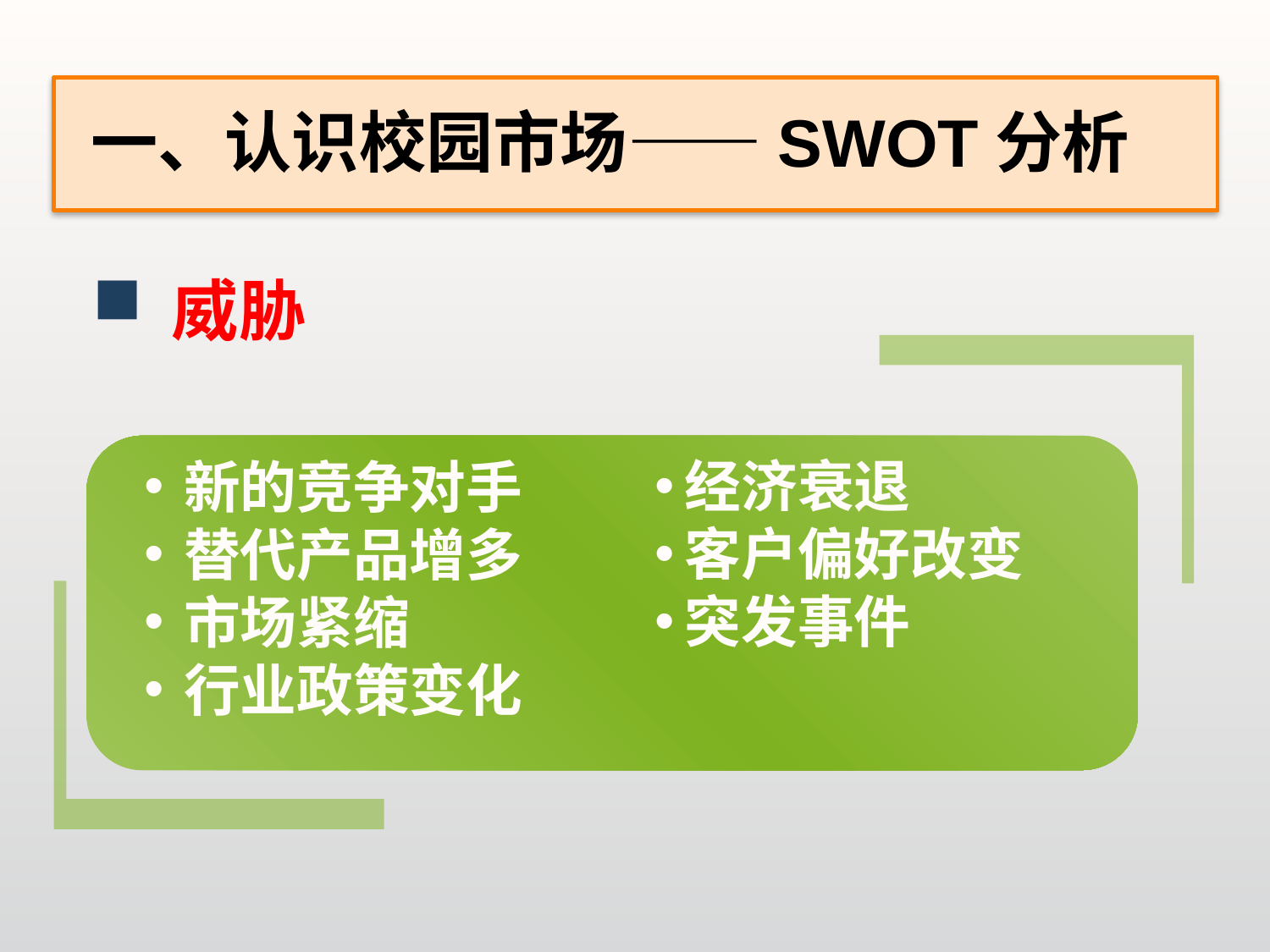

一、认识校园市场——SWOT分析
威胁

新的竞争对手
替代产品增多
市场紧缩
行业政策变化
经济衰退
客户偏好改变
突发事件